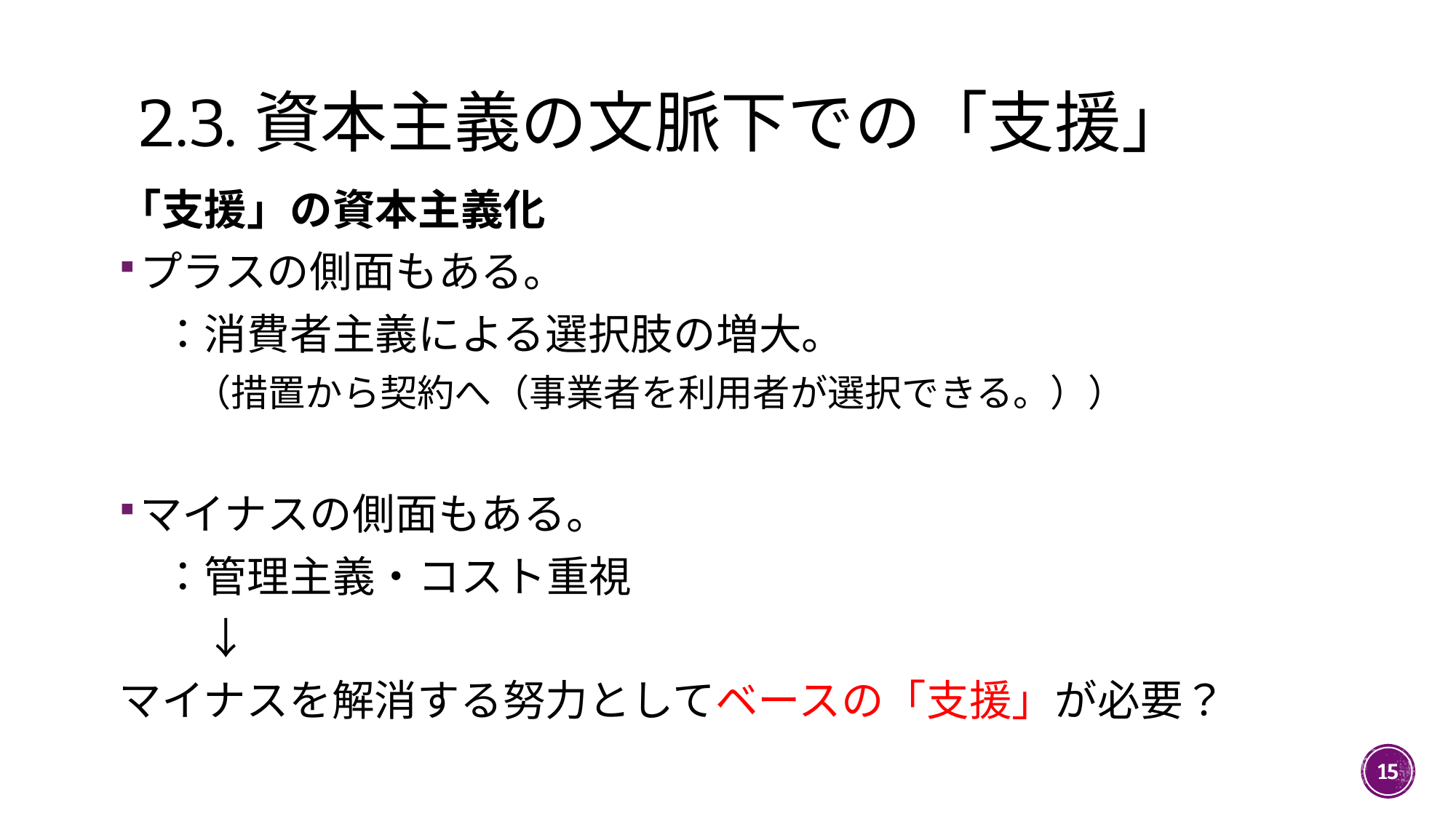

# 2.3.資本主義の文脈下での「支援」
「支援」の資本主義化
プラスの側面もある。
　：消費者主義による選択肢の増大。
　　（措置から契約へ（事業者を利用者が選択できる。））

マイナスの側面もある。
　：管理主義・コスト重視
　　↓
マイナスを解消する努力としてベースの「支援」が必要？
15